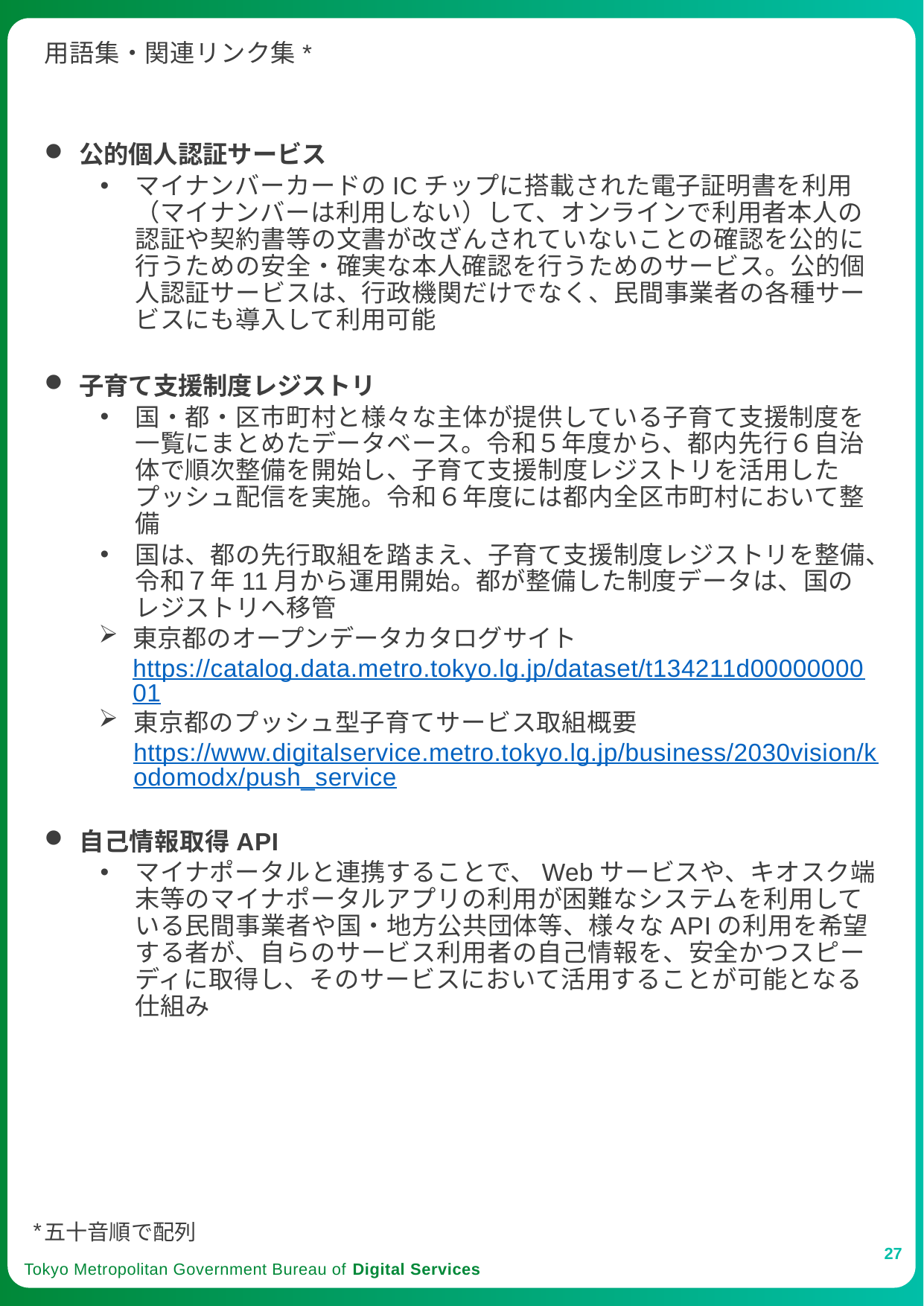

用語集・関連リンク集*
公的個人認証サービス
マイナンバーカードのICチップに搭載された電子証明書を利用（マイナンバーは利用しない）して、オンラインで利用者本人の認証や契約書等の文書が改ざんされていないことの確認を公的に行うための安全・確実な本人確認を行うためのサービス。公的個人認証サービスは、行政機関だけでなく、民間事業者の各種サービスにも導入して利用可能
​
子育て支援制度レジストリ
国・都・区市町村と様々な主体が提供している子育て支援制度を一覧にまとめたデータベース。​令和５年度から、都内先行６自治体で順次整備を開始し、子育て支援制度レジストリを活用したプッシュ配信を実施。令和６年度には都内全区市町村において整備
国は、都の先行取組を踏まえ、子育て支援制度レジストリを整備、令和７年11月から運用開始。都が整備した制度データは、国のレジストリへ移管
東京都のオープンデータカタログサイトhttps://catalog.data.metro.tokyo.lg.jp/dataset/t134211d0000000001
東京都のプッシュ型子育てサービス取組概要https://www.digitalservice.metro.tokyo.lg.jp/business/2030vision/kodomodx/push_service

自己情報取得API
マイナポータルと連携することで、Webサービスや、キオスク端末等のマイナポータルアプリの利用が困難なシステムを利用している民間事業者や国・地方公共団体等、様々なAPIの利用を希望する者が、自らのサービス利用者の自己情報を、安全かつスピーディに取得し、そのサービスにおいて活用することが可能となる仕組み

五十音順で配列
27